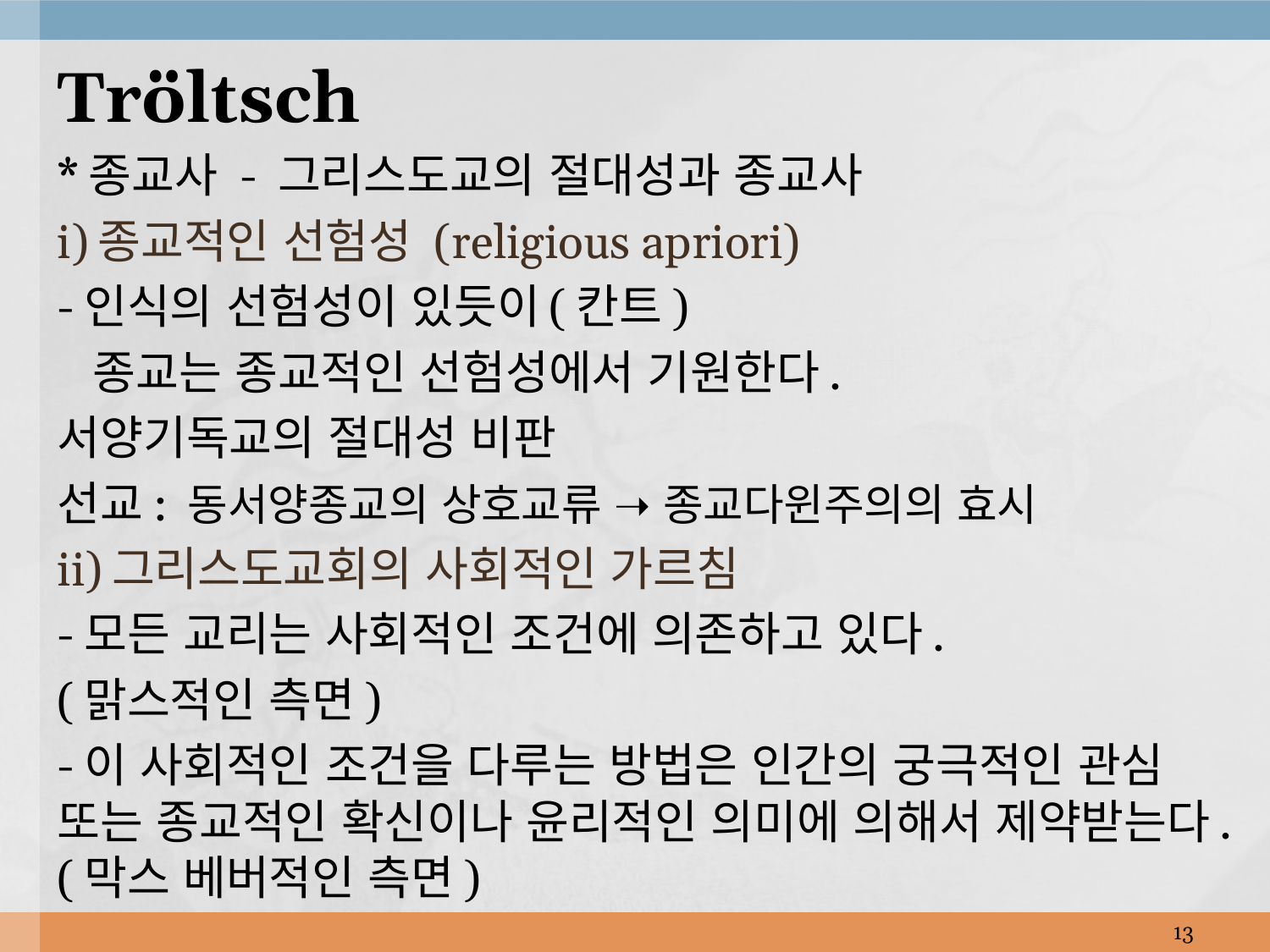

Tröltsch
*종교사 - 그리스도교의 절대성과 종교사
i)종교적인 선험성 (religious apriori)
-인식의 선험성이 있듯이(칸트)
  종교는 종교적인 선험성에서 기원한다.
서양기독교의 절대성 비판
선교: 동서양종교의 상호교류 ➝ 종교다윈주의의 효시
ii)그리스도교회의 사회적인 가르침
-모든 교리는 사회적인 조건에 의존하고 있다.
(맑스적인 측면)
-이 사회적인 조건을 다루는 방법은 인간의 궁극적인 관심 또는 종교적인 확신이나 윤리적인 의미에 의해서 제약받는다. (막스 베버적인 측면)

13